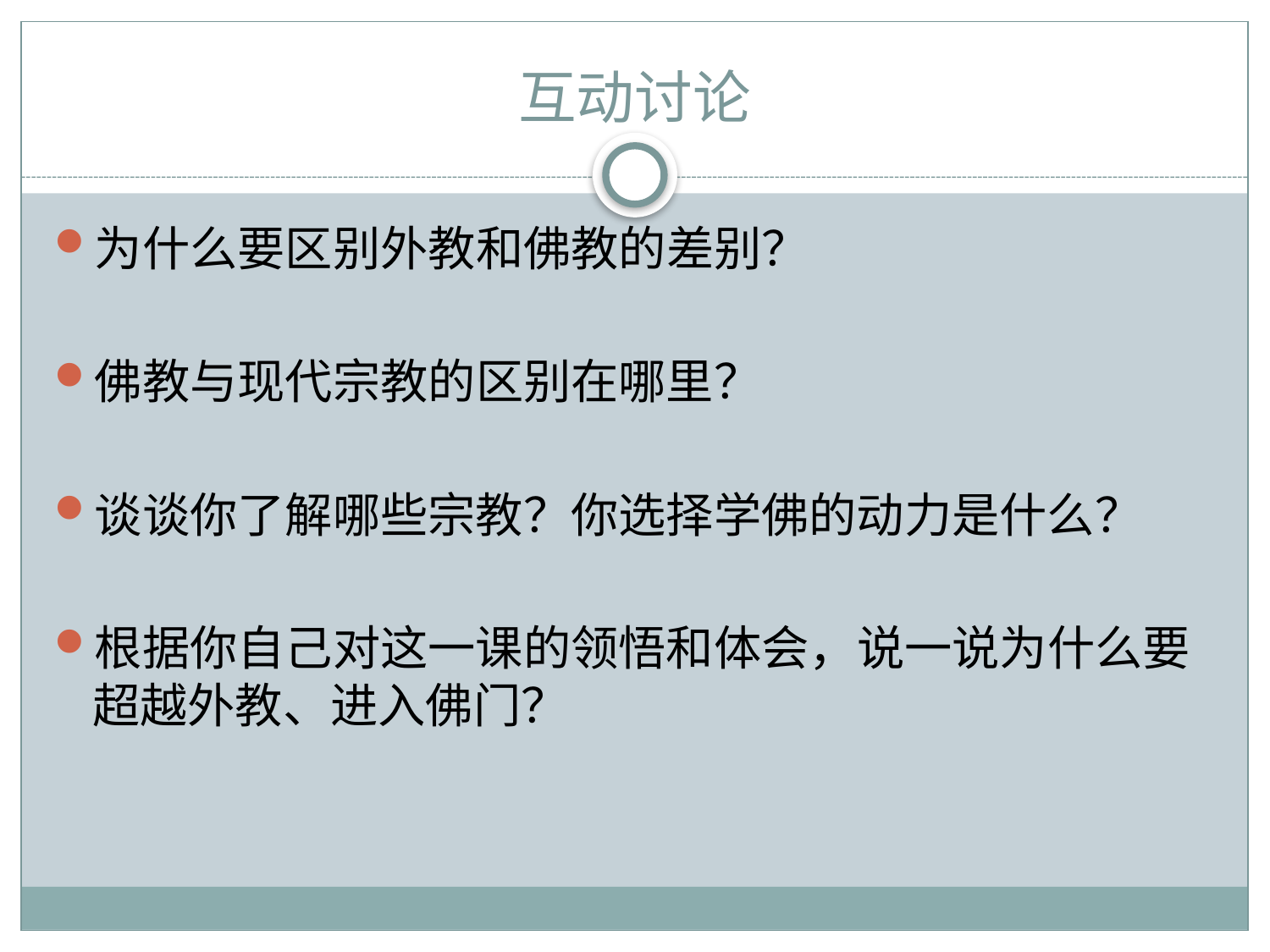

# 互动讨论
为什么要区别外教和佛教的差别？

佛教与现代宗教的区别在哪里？

谈谈你了解哪些宗教？你选择学佛的动力是什么？

根据你自己对这一课的领悟和体会，说一说为什么要超越外教、进入佛门？